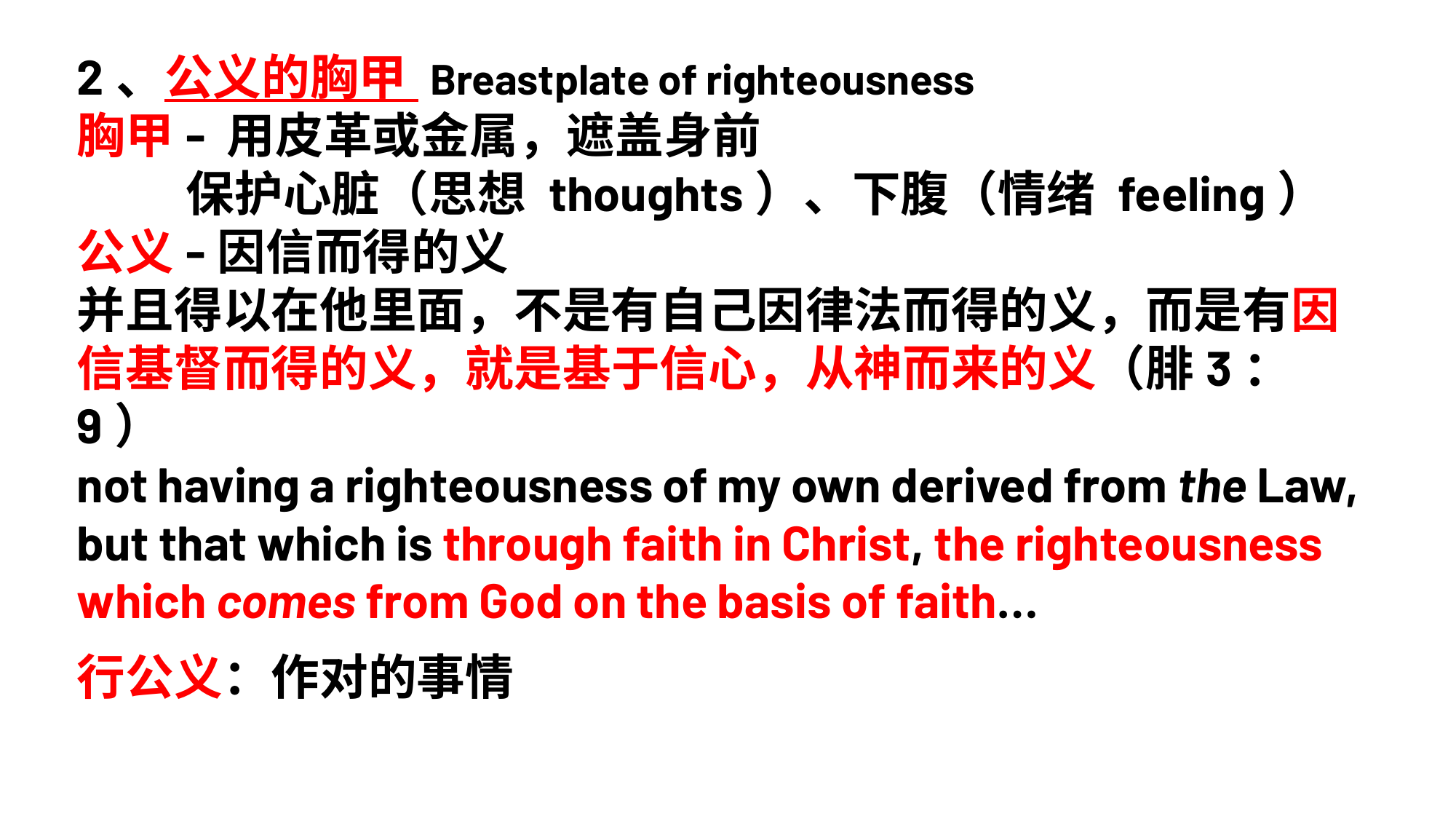

2、公义的胸甲 Breastplate of righteousness
胸甲- 用皮革或金属，遮盖身前
	保护心脏（思想 thoughts）、下腹（情绪 feeling）
公义-因信而得的义
并且得以在他里面，不是有自己因律法而得的义，而是有因信基督而得的义，就是基于信心，从神而来的义（腓3：9）
not having a righteousness of my own derived from the Law, but that which is through faith in Christ, the righteousness which comes from God on the basis of faith…

行公义：作对的事情